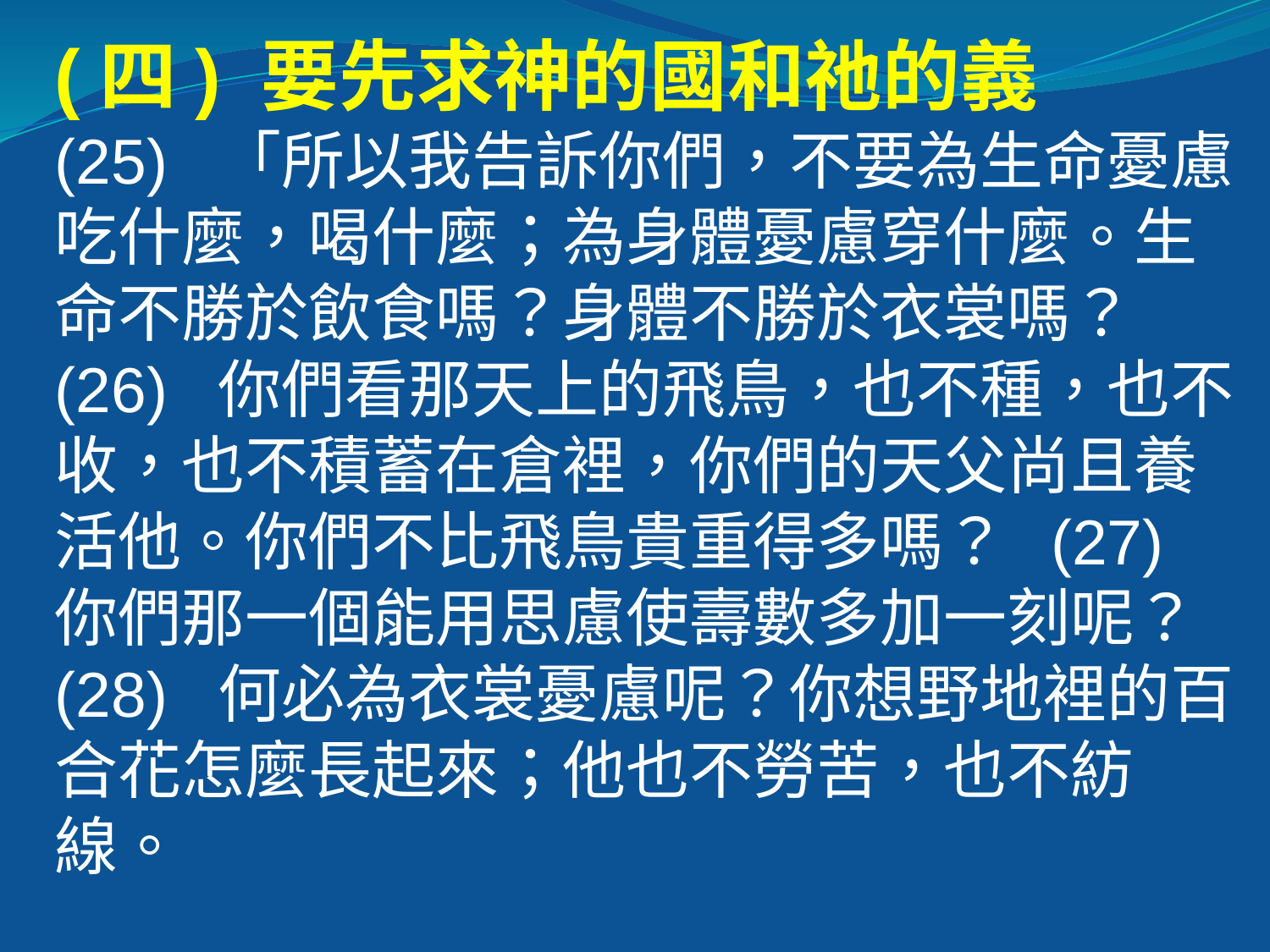

(四) 要先求神的國和祂的義
(25)  「所以我告訴你們，不要為生命憂慮吃什麼，喝什麼；為身體憂慮穿什麼。生命不勝於飲食嗎？身體不勝於衣裳嗎？  (26)  你們看那天上的飛鳥，也不種，也不收，也不積蓄在倉裡，你們的天父尚且養活他。你們不比飛鳥貴重得多嗎？  (27)  你們那一個能用思慮使壽數多加一刻呢？  (28)  何必為衣裳憂慮呢？你想野地裡的百合花怎麼長起來；他也不勞苦，也不紡線。